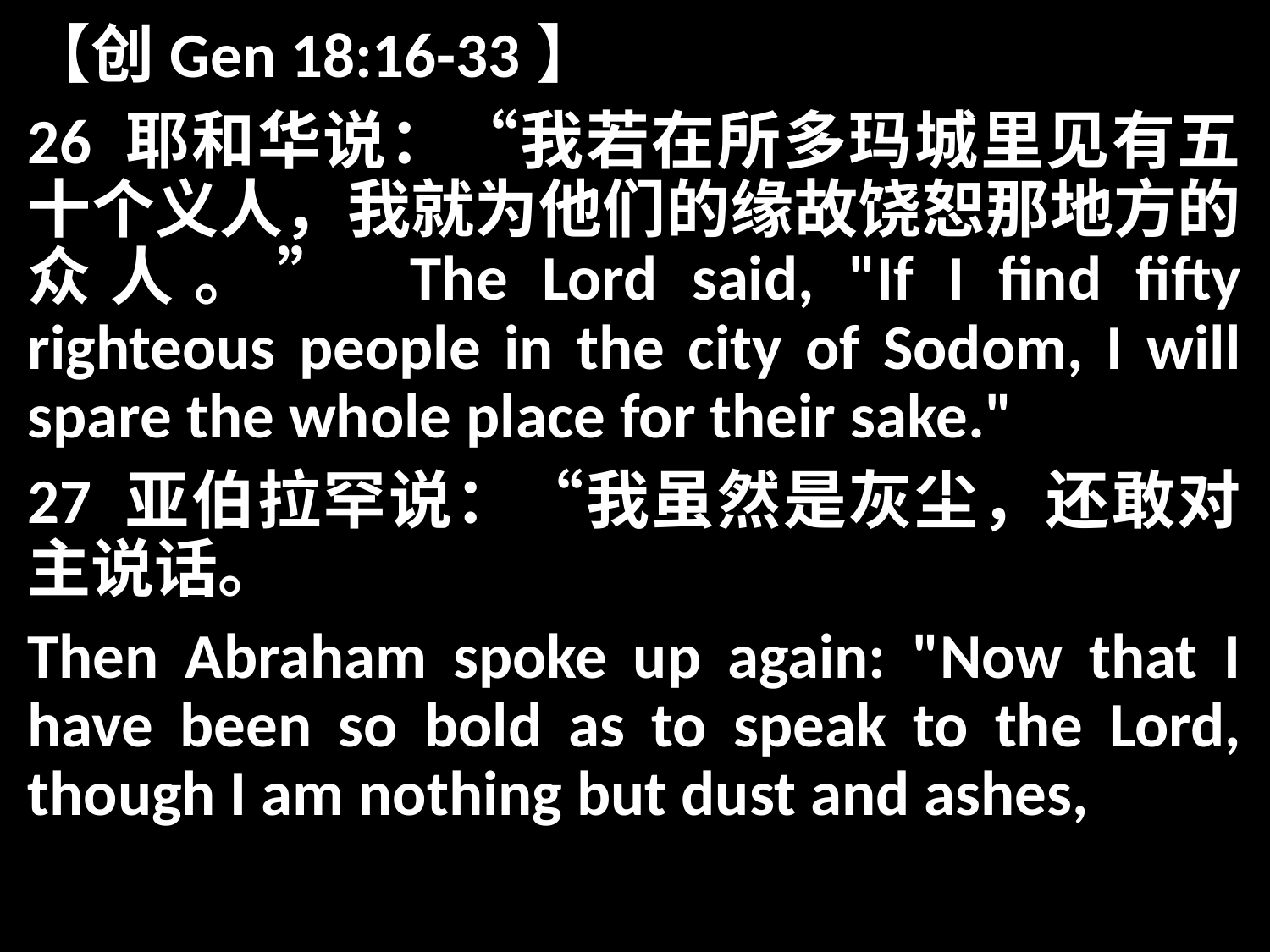

【创Gen 18:16-33】
26 耶和华说：“我若在所多玛城里见有五十个义人，我就为他们的缘故饶恕那地方的众人。” The Lord said, "If I find fifty righteous people in the city of Sodom, I will spare the whole place for their sake."
27 亚伯拉罕说：“我虽然是灰尘，还敢对主说话。
Then Abraham spoke up again: "Now that I have been so bold as to speak to the Lord, though I am nothing but dust and ashes,